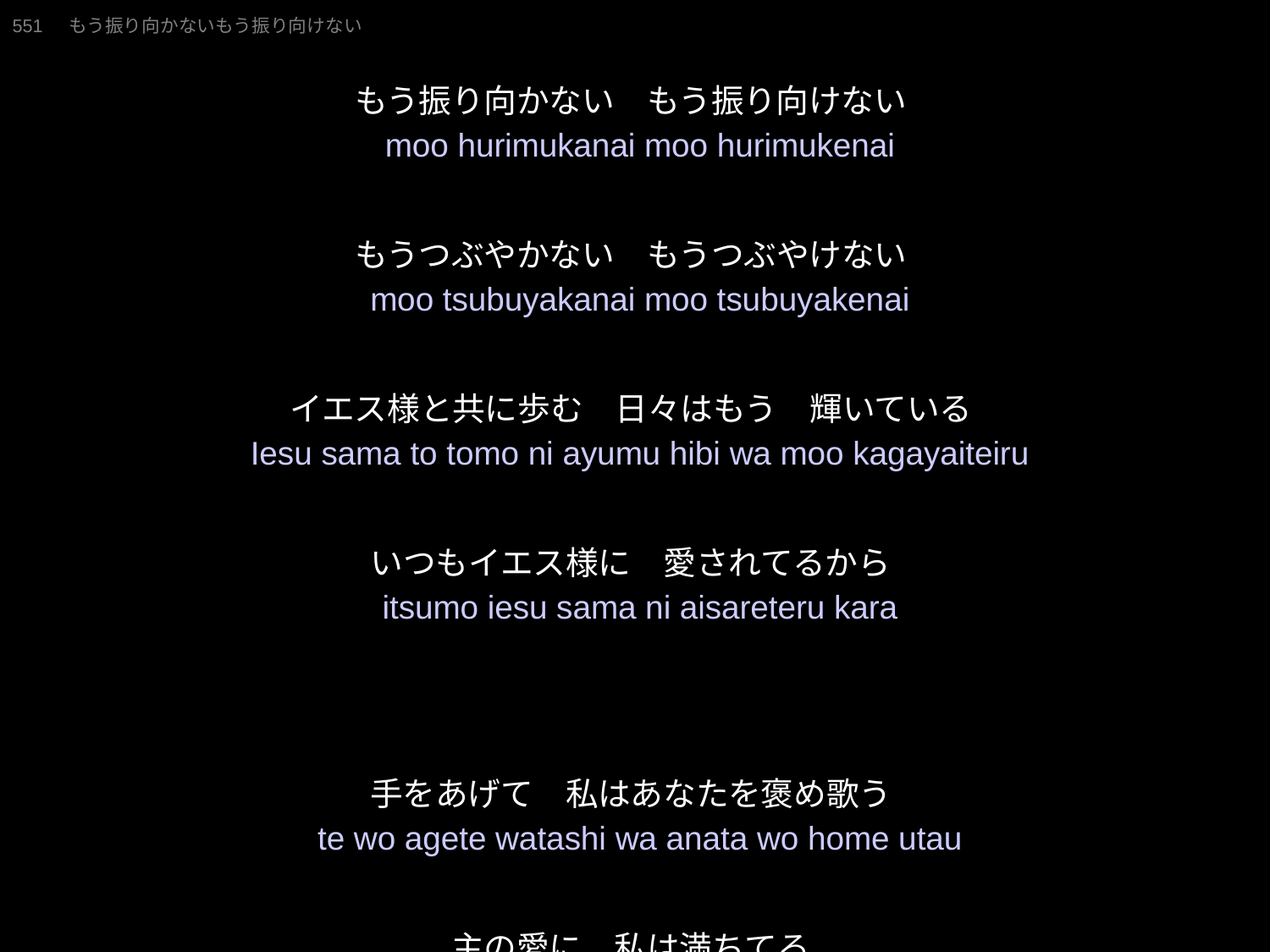

220522_yoshiya.ppt
もうふりむかないもうふりむけない
551　もう振り向かないもう振り向けない
★P
もう振り向かない　もう振り向けない

もうつぶやかない　もうつぶやけない

イエス様と共に歩む　日々はもう　輝いている

いつもイエス様に　愛されてるから

手をあげて　私はあなたを褒め歌う

主の愛に　私は満ちてる
★４
moo hurimukanai moo hurimukenai

moo tsubuyakanai moo tsubuyakenai

Iesu sama to tomo ni ayumu hibi wa moo kagayaiteiru

itsumo iesu sama ni aisareteru kara

te wo agete watashi wa anata wo home utau

Shu no ai ni watashi wa michiteru